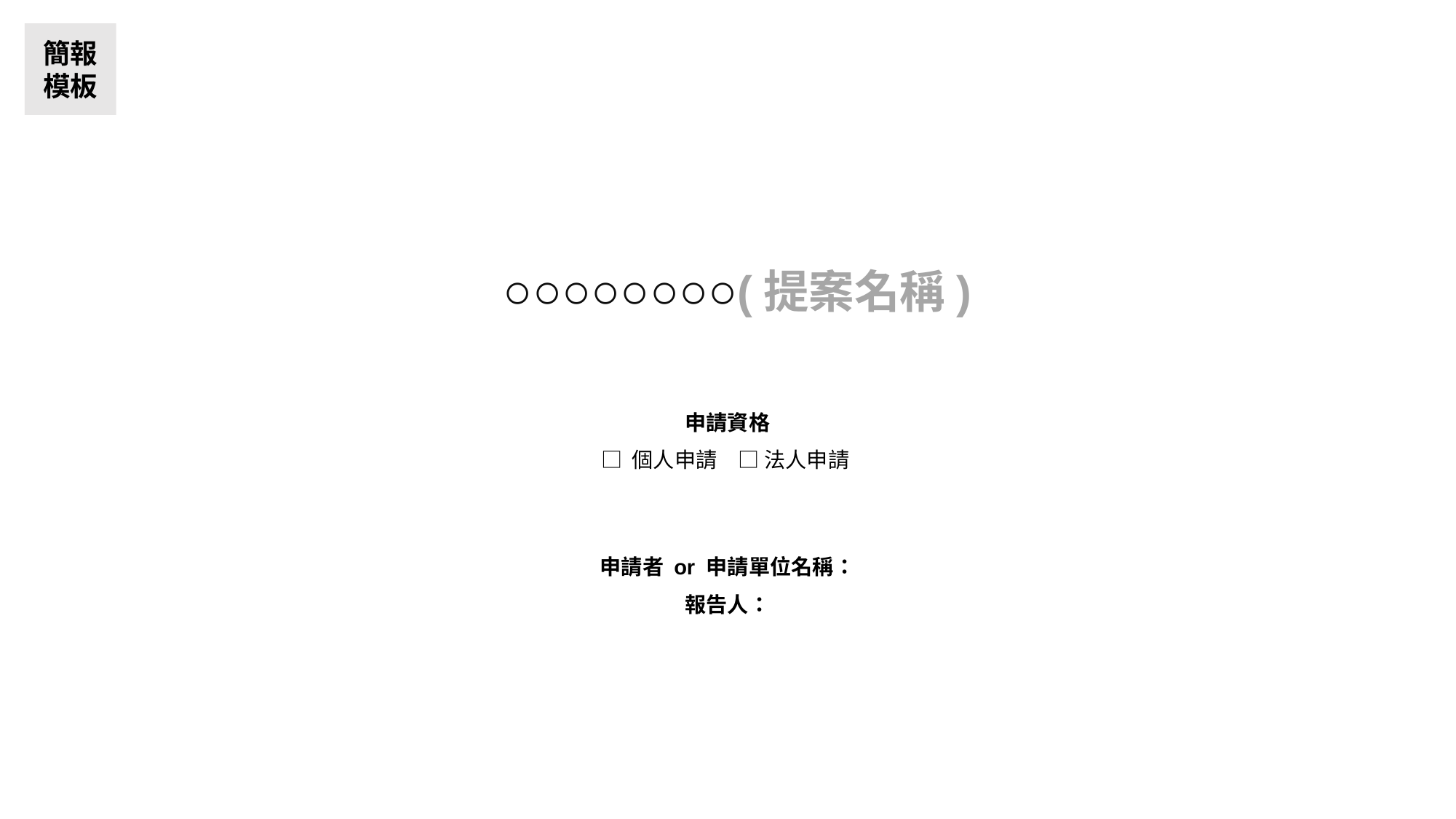

簡報
模板
○○○○○○○○(提案名稱)
申請資格
□ 個人申請　□ 法人申請
申請者 or 申請單位名稱：
報告人：